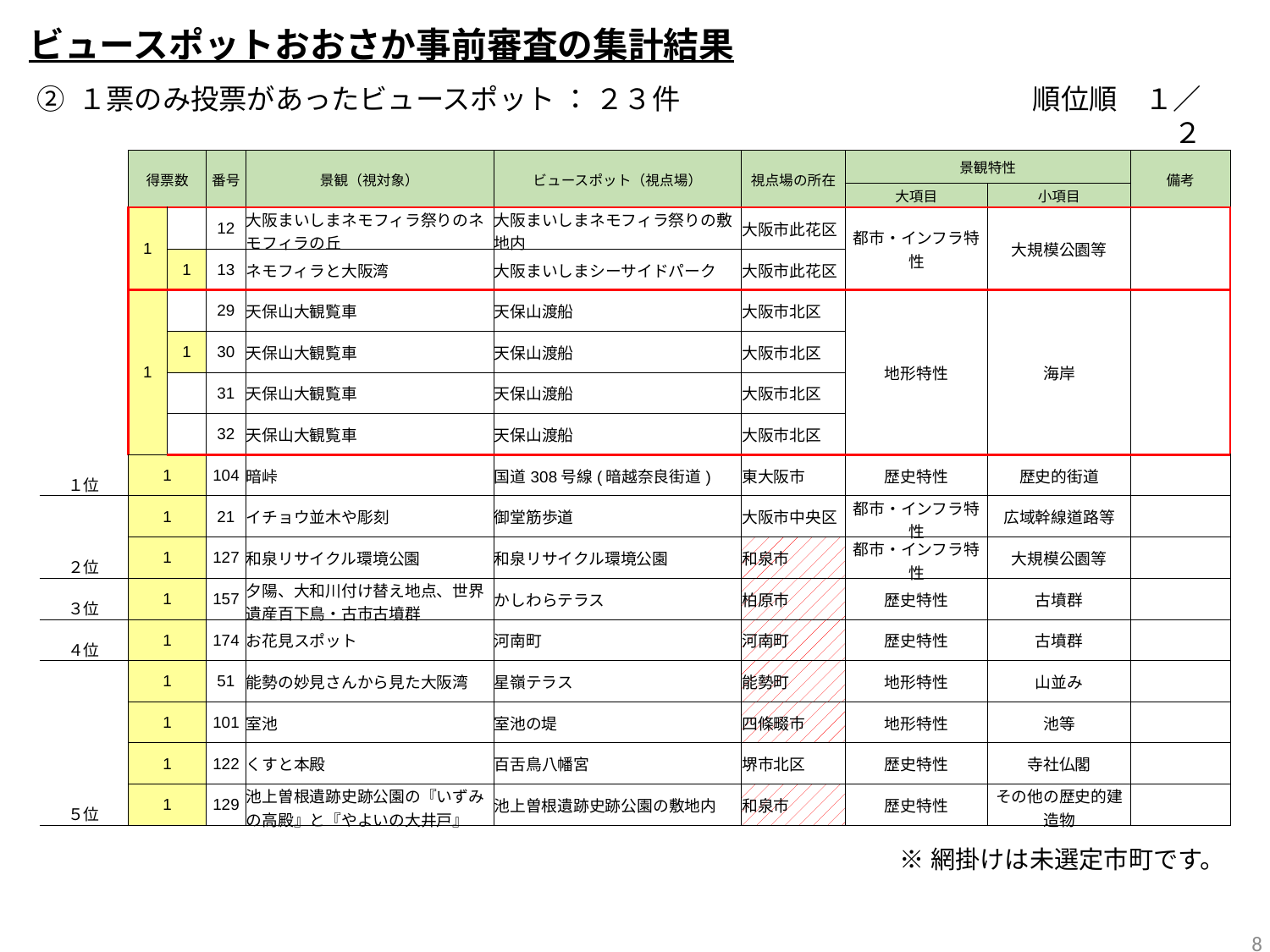

ビュースポットおおさか事前審査の集計結果
② １票のみ投票があったビュースポット ： ２３件
順位順　１／２
|  |  | 得票数 |  | 番号 | 景観（視対象） | ビュースポット（視点場） | 視点場の所在 | 景観特性 |  | 備考 |
| --- | --- | --- | --- | --- | --- | --- | --- | --- | --- | --- |
|  |  |  |  |  |  |  |  | 大項目 | 小項目 |  |
|  |  | 1 |  | 12 | 大阪まいしまネモフィラ祭りのネモフィラの丘 | 大阪まいしまネモフィラ祭りの敷地内 | 大阪市此花区 | 都市・インフラ特性 | 大規模公園等 |  |
|  |  |  | 1 | 13 | ネモフィラと大阪湾 | 大阪まいしまシーサイドパーク | 大阪市此花区 |  |  |  |
|  |  | 1 |  | 29 | 天保山大観覧車 | 天保山渡船 | 大阪市北区 | 地形特性 | 海岸 |  |
|  |  |  | 1 | 30 | 天保山大観覧車 | 天保山渡船 | 大阪市北区 |  |  |  |
|  |  |  |  | 31 | 天保山大観覧車 | 天保山渡船 | 大阪市北区 |  |  |  |
|  |  |  |  | 32 | 天保山大観覧車 | 天保山渡船 | 大阪市北区 |  |  |  |
| １位 |  | 1 |  | 104 | 暗峠 | 国道308号線(暗越奈良街道) | 東大阪市 | 歴史特性 | 歴史的街道 |  |
|  |  | 1 |  | 21 | イチョウ並木や彫刻 | 御堂筋歩道 | 大阪市中央区 | 都市・インフラ特性 | 広域幹線道路等 |  |
| ２位 |  | 1 |  | 127 | 和泉リサイクル環境公園 | 和泉リサイクル環境公園 | 和泉市 | 都市・インフラ特性 | 大規模公園等 |  |
| ３位 |  | 1 |  | 157 | 夕陽、大和川付け替え地点、世界遺産百下鳥・古市古墳群 | かしわらテラス | 柏原市 | 歴史特性 | 古墳群 |  |
| ４位 |  | 1 |  | 174 | お花見スポット | 河南町 | 河南町 | 歴史特性 | 古墳群 |  |
|  |  | 1 |  | 51 | 能勢の妙見さんから見た大阪湾 | 星嶺テラス | 能勢町 | 地形特性 | 山並み |  |
|  |  | 1 |  | 101 | 室池 | 室池の堤 | 四條畷市 | 地形特性 | 池等 |  |
|  |  | 1 |  | 122 | くすと本殿 | 百舌鳥八幡宮 | 堺市北区 | 歴史特性 | 寺社仏閣 |  |
| ５位 |  | 1 |  | 129 | 池上曽根遺跡史跡公園の『いずみの高殿』と『やよいの大井戸』 | 池上曽根遺跡史跡公園の敷地内 | 和泉市 | 歴史特性 | その他の歴史的建造物 |  |
※網掛けは未選定市町です。
8